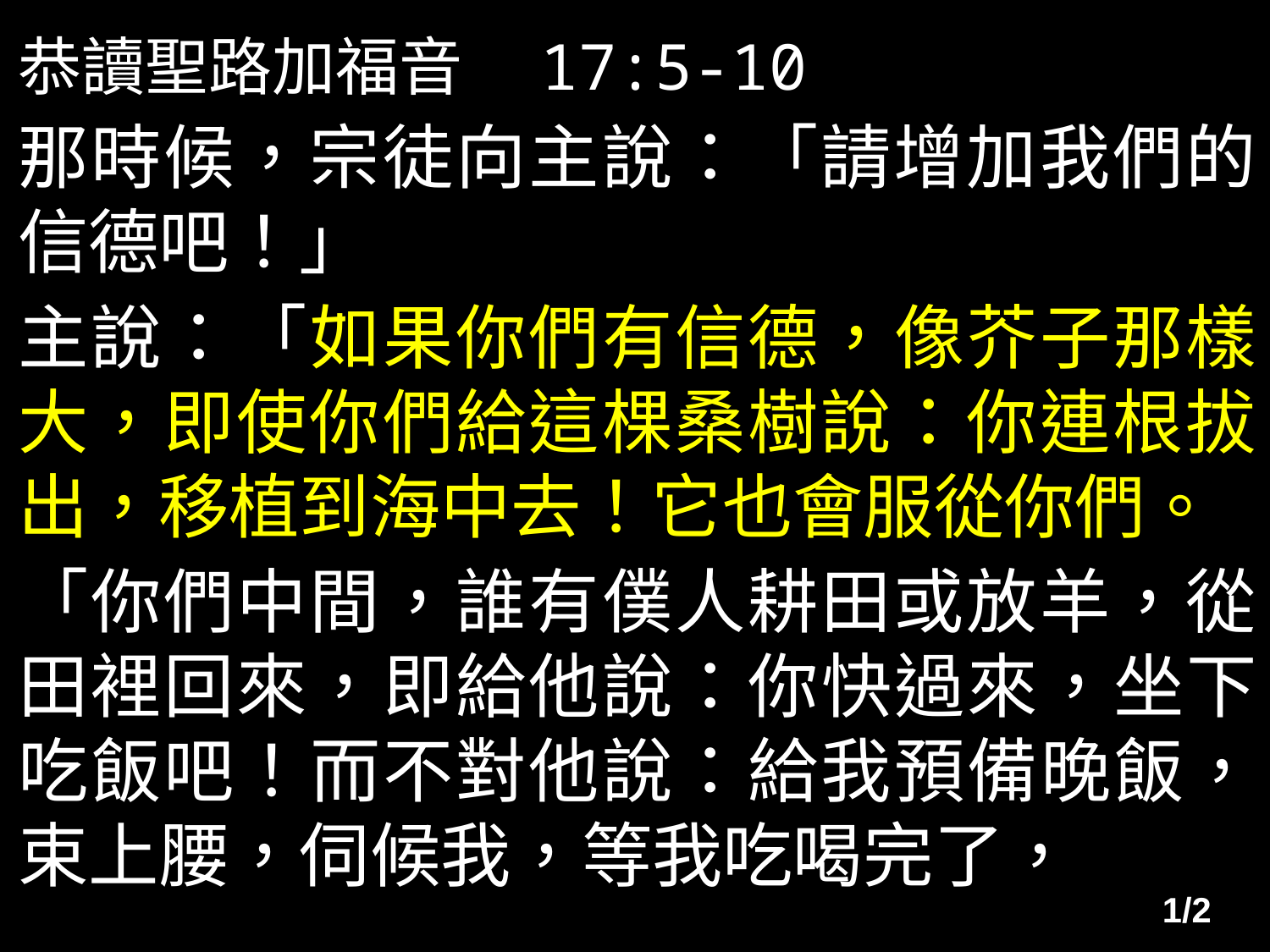

恭讀聖路加福音　17:5-10
那時候，宗徒向主說：「請增加我們的信德吧！」
主說：「如果你們有信德，像芥子那樣大，即使你們給這棵桑樹說：你連根拔出，移植到海中去！它也會服從你們。
「你們中間，誰有僕人耕田或放羊，從田裡回來，即給他說：你快過來，坐下吃飯吧！而不對他說：給我預備晚飯，束上腰，伺候我，等我吃喝完了，
1/2